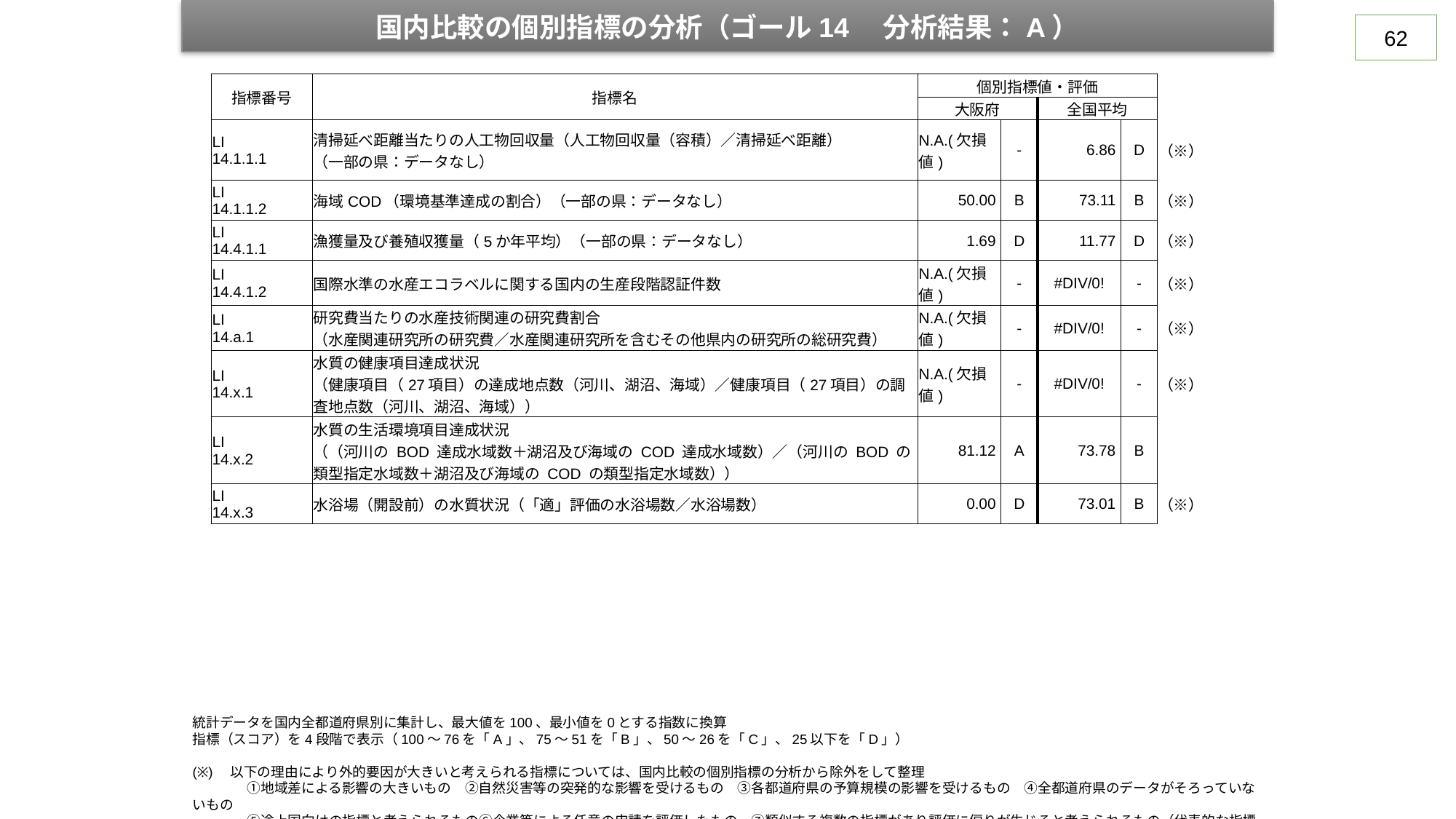

国内比較の個別指標の分析（ゴール14　分析結果：A）
62
| 指標番号 | 指標名 | 個別指標値・評価 |  |  |  |  |
| --- | --- | --- | --- | --- | --- | --- |
|  |  | 大阪府 |  | 全国平均 |  |  |
| LI 14.1.1.1 | 清掃延べ距離当たりの人工物回収量（人工物回収量（容積）／清掃延べ距離） （一部の県：データなし） | N.A.(欠損値) | ‐ | 6.86 | D | （※） |
| LI 14.1.1.2 | 海域COD（環境基準達成の割合）（一部の県：データなし） | 50.00 | B | 73.11 | B | （※） |
| LI 14.4.1.1 | 漁獲量及び養殖収獲量（5か年平均）（一部の県：データなし） | 1.69 | D | 11.77 | D | （※） |
| LI 14.4.1.2 | 国際水準の水産エコラベルに関する国内の生産段階認証件数 | N.A.(欠損値) | ‐ | #DIV/0! | ‐ | （※） |
| LI 14.a.1 | 研究費当たりの水産技術関連の研究費割合 （水産関連研究所の研究費／水産関連研究所を含むその他県内の研究所の総研究費） | N.A.(欠損値) | ‐ | #DIV/0! | ‐ | （※） |
| LI 14.x.1 | 水質の健康項目達成状況 （健康項目（27項目）の達成地点数（河川、湖沼、海域）／健康項目（27項目）の調査地点数（河川、湖沼、海域）） | N.A.(欠損値) | ‐ | #DIV/0! | ‐ | （※） |
| LI 14.x.2 | 水質の生活環境項目達成状況 （（河川の BOD 達成水域数＋湖沼及び海域の COD 達成水域数）／（河川の BOD の類型指定水域数＋湖沼及び海域の COD の類型指定水域数）） | 81.12 | A | 73.78 | B |  |
| LI 14.x.3 | 水浴場（開設前）の水質状況（「適」評価の水浴場数／水浴場数） | 0.00 | D | 73.01 | B | （※） |
統計データを国内全都道府県別に集計し、最大値を100、最小値を0とする指数に換算
指標（スコア）を4段階で表示（100～76を「A」、75～51を「B」、50～26を「C」、25以下を「D」）

(※)　以下の理由により外的要因が大きいと考えられる指標については、国内比較の個別指標の分析から除外をして整理
　　　　①地域差による影響の大きいもの　②自然災害等の突発的な影響を受けるもの　③各都道府県の予算規模の影響を受けるもの　④全都道府県のデータがそろっていないもの
　　　　⑤途上国向けの指標と考えられるもの⑥企業等による任意の申請を評価したもの　⑦類似する複数の指標があり評価に偏りが生じると考えられるもの（代表的な指標で評価）